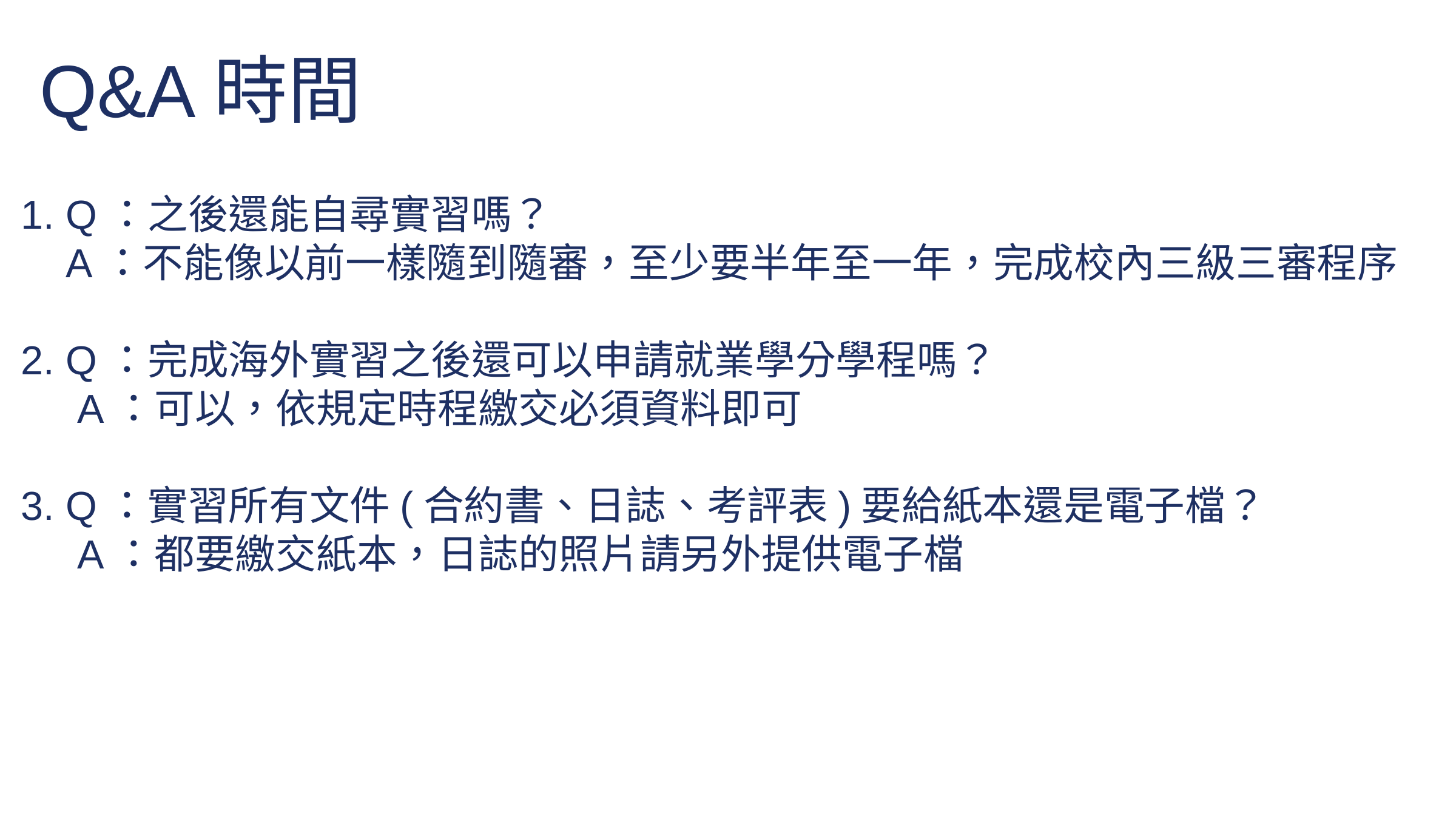

Q&A時間
1. Q：之後還能自尋實習嗎？
    A：不能像以前一樣隨到隨審，至少要半年至一年，完成校內三級三審程序

2. Q：完成海外實習之後還可以申請就業學分學程嗎？
     A：可以，依規定時程繳交必須資料即可

3. Q：實習所有文件(合約書、日誌、考評表)要給紙本還是電子檔？
     A：都要繳交紙本，日誌的照片請另外提供電子檔